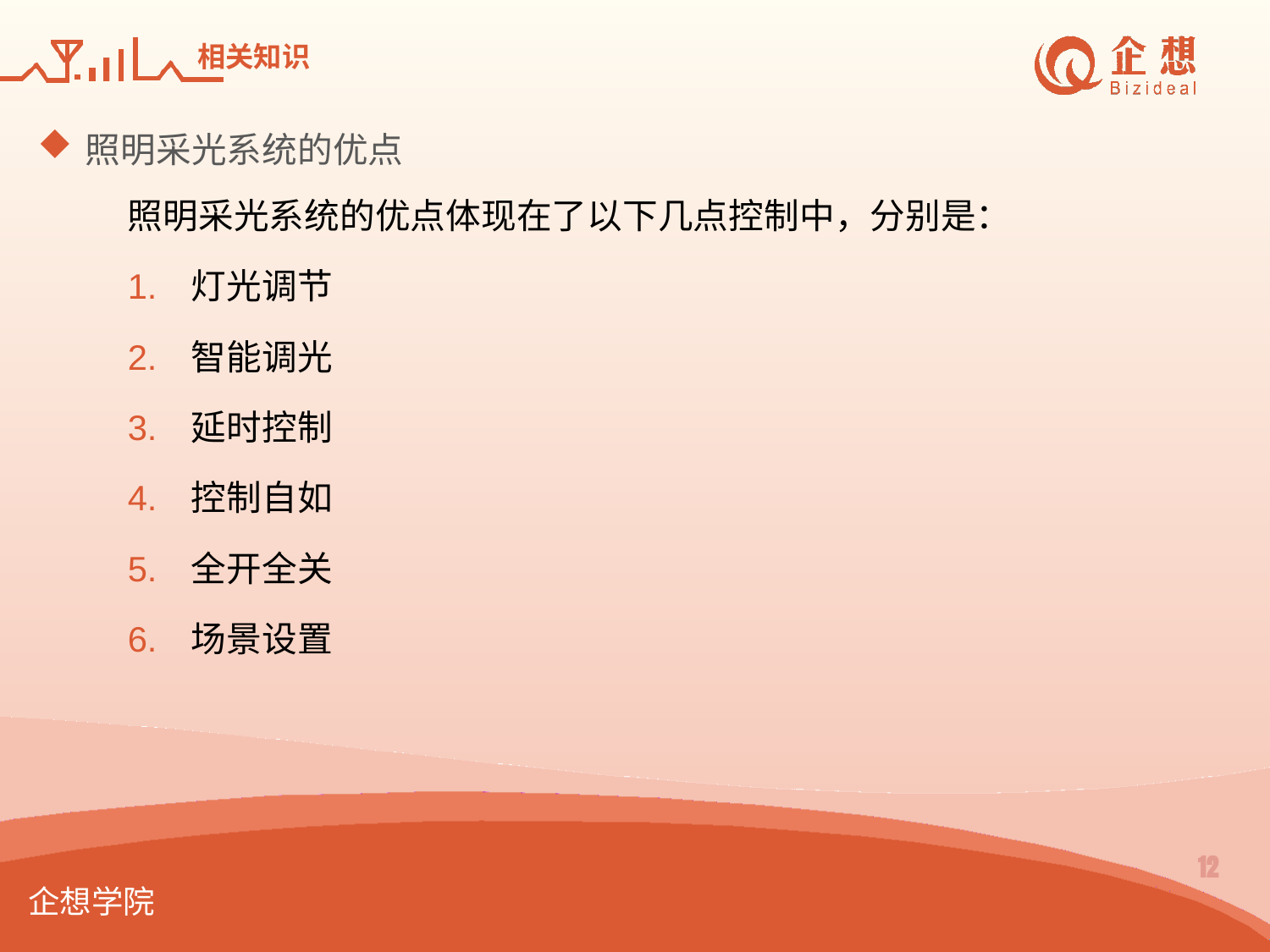

# 相关知识
照明采光系统的优点

照明采光系统的优点体现在了以下几点控制中，分别是：
灯光调节
智能调光
延时控制
控制自如
全开全关
场景设置

12